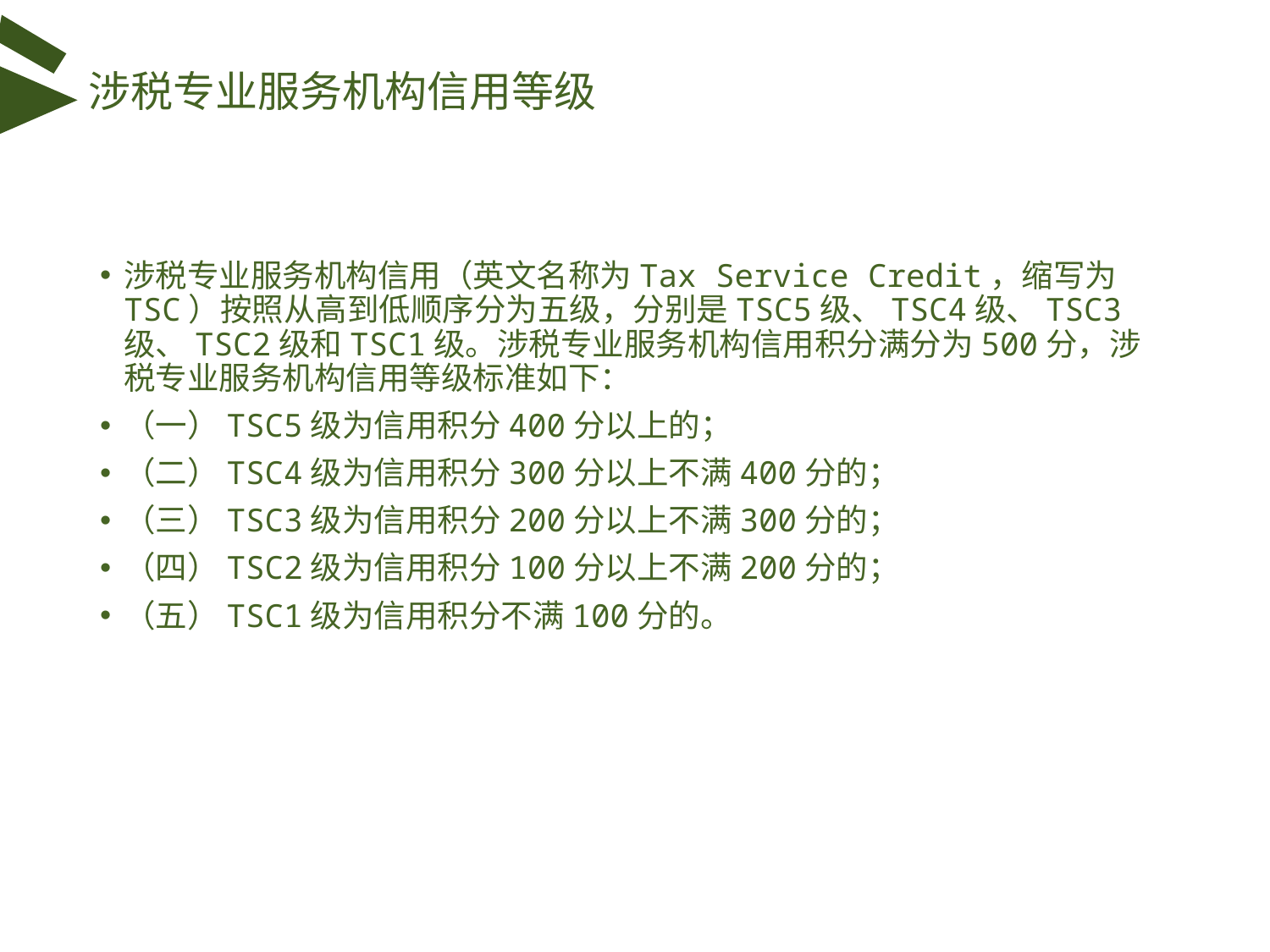

# 涉税专业服务机构信用等级
涉税专业服务机构信用（英文名称为Tax Service Credit，缩写为TSC）按照从高到低顺序分为五级，分别是TSC5级、TSC4级、TSC3级、TSC2级和TSC1级。涉税专业服务机构信用积分满分为500分，涉税专业服务机构信用等级标准如下：
（一）TSC5级为信用积分400分以上的；
（二）TSC4级为信用积分300分以上不满400分的；
（三）TSC3级为信用积分200分以上不满300分的；
（四）TSC2级为信用积分100分以上不满200分的；
（五）TSC1级为信用积分不满100分的。